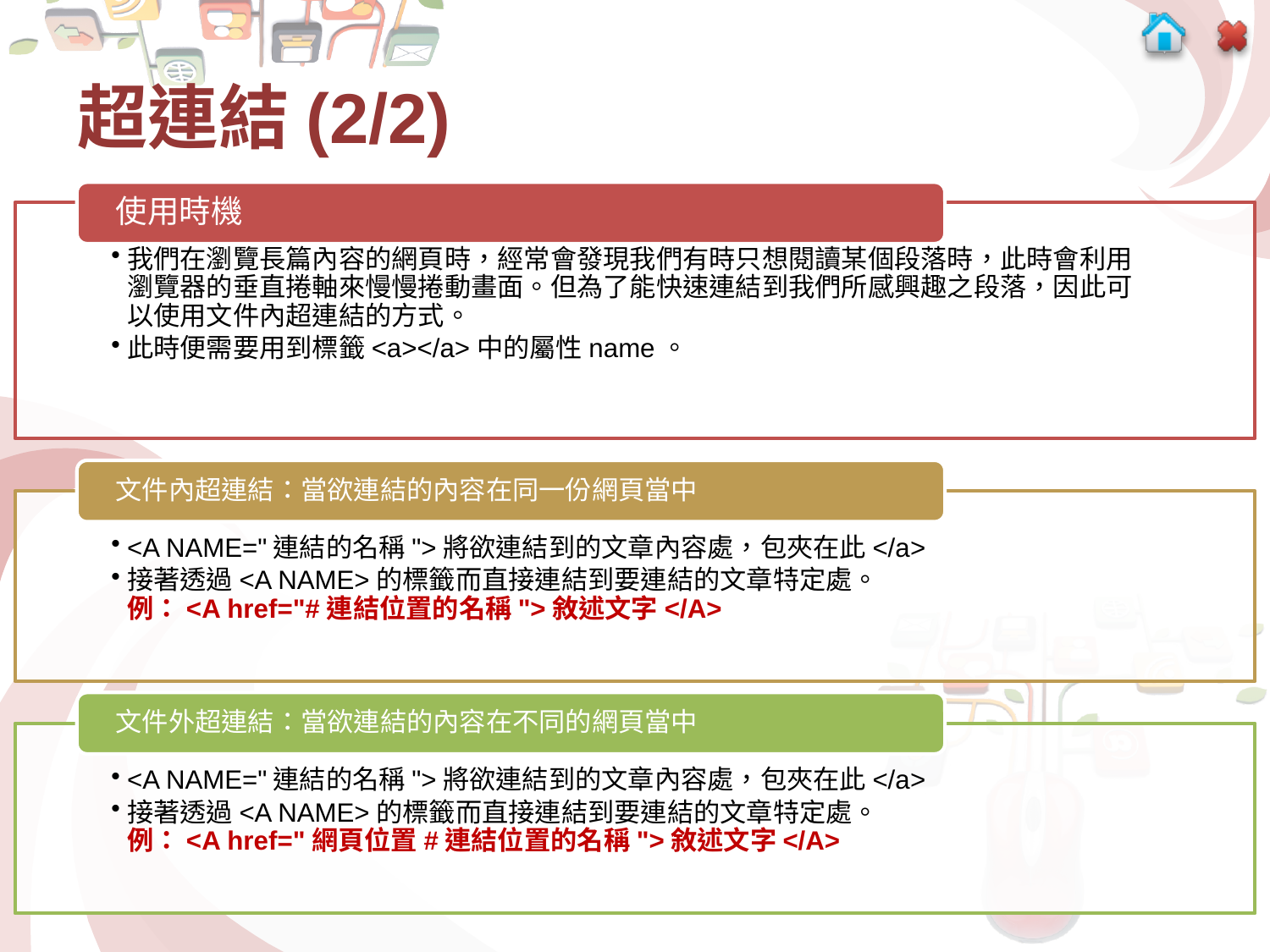

# 超連結(2/2)
我們在瀏覽長篇內容的網頁時，經常會發現我們有時只想閱讀某個段落時，此時會利用瀏覽器的垂直捲軸來慢慢捲動畫面。但為了能快速連結到我們所感興趣之段落，因此可以使用文件內超連結的方式。
此時便需要用到標籤<a></a>中的屬性name。
使用時機
<A NAME="連結的名稱">將欲連結到的文章內容處，包夾在此</a>
接著透過<A NAME>的標籤而直接連結到要連結的文章特定處。
例：<A href="#連結位置的名稱">敘述文字</A>
文件內超連結：當欲連結的內容在同一份網頁當中
<A NAME="連結的名稱">將欲連結到的文章內容處，包夾在此</a>
接著透過<A NAME>的標籤而直接連結到要連結的文章特定處。
例：<A href="網頁位置#連結位置的名稱">敘述文字</A>
文件外超連結：當欲連結的內容在不同的網頁當中